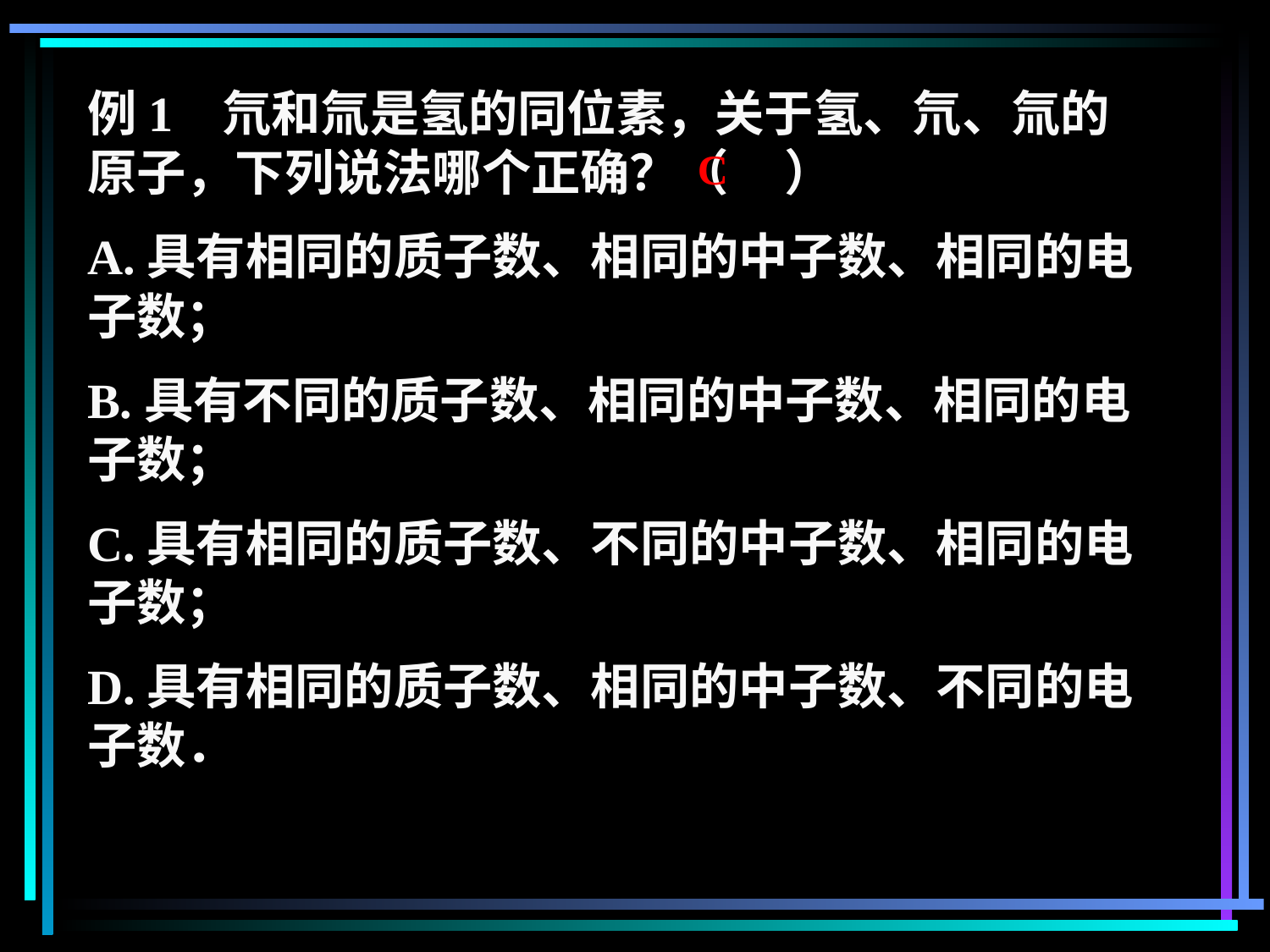

例1   氘和氚是氢的同位素，关于氢、氘、氚的原子，下列说法哪个正确？（     ）
A.具有相同的质子数、相同的中子数、相同的电子数；
B.具有不同的质子数、相同的中子数、相同的电子数；
C.具有相同的质子数、不同的中子数、相同的电子数；
D.具有相同的质子数、相同的中子数、不同的电子数．

C